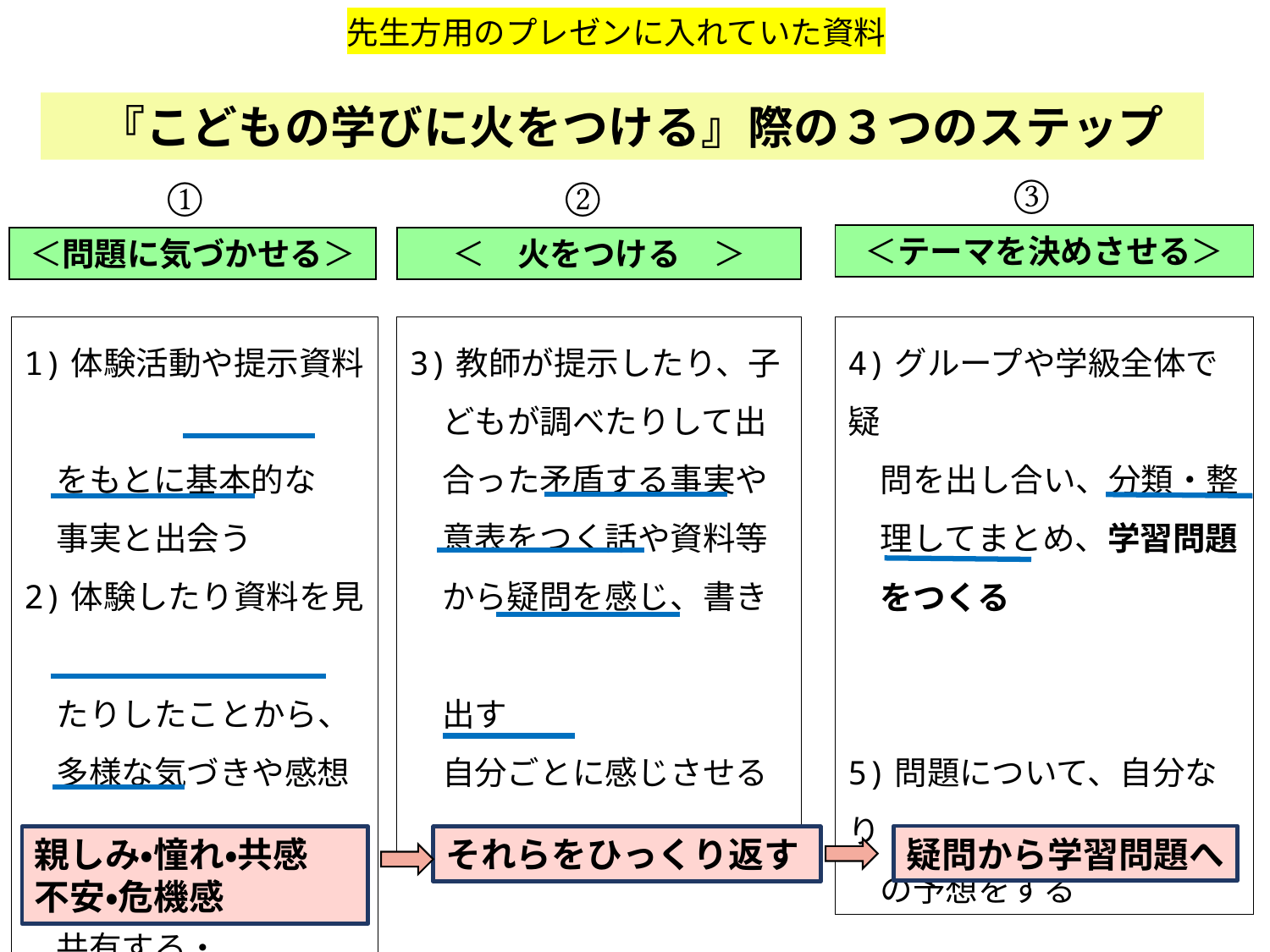

先生方用のプレゼンに入れていた資料
　『こどもの学びに火をつける』際の３つのステップ
③
②
①
＜テーマを決めさせる＞
＜問題に気づかせる＞
＜　火をつける　＞
1)体験活動や提示資料
　をもとに基本的な
　事実と出会う
2)体験したり資料を見
　たりしたことから、
　多様な気づきや感想
　などをもち、それを
　共有する・
3)教師が提示したり、子
　どもが調べたりして出
　合った矛盾する事実や
　意表をつく話や資料等
　から疑問を感じ、書き
　出す
　自分ごとに感じさせる

4)グループや学級全体で疑
　問を出し合い、分類・整
　理してまとめ、学習問題
　をつくる

5)問題について、自分なり
　の予想をする
疑問から学習問題へ
親しみ・憧れ・共感
不安・危機感
それらをひっくり返す